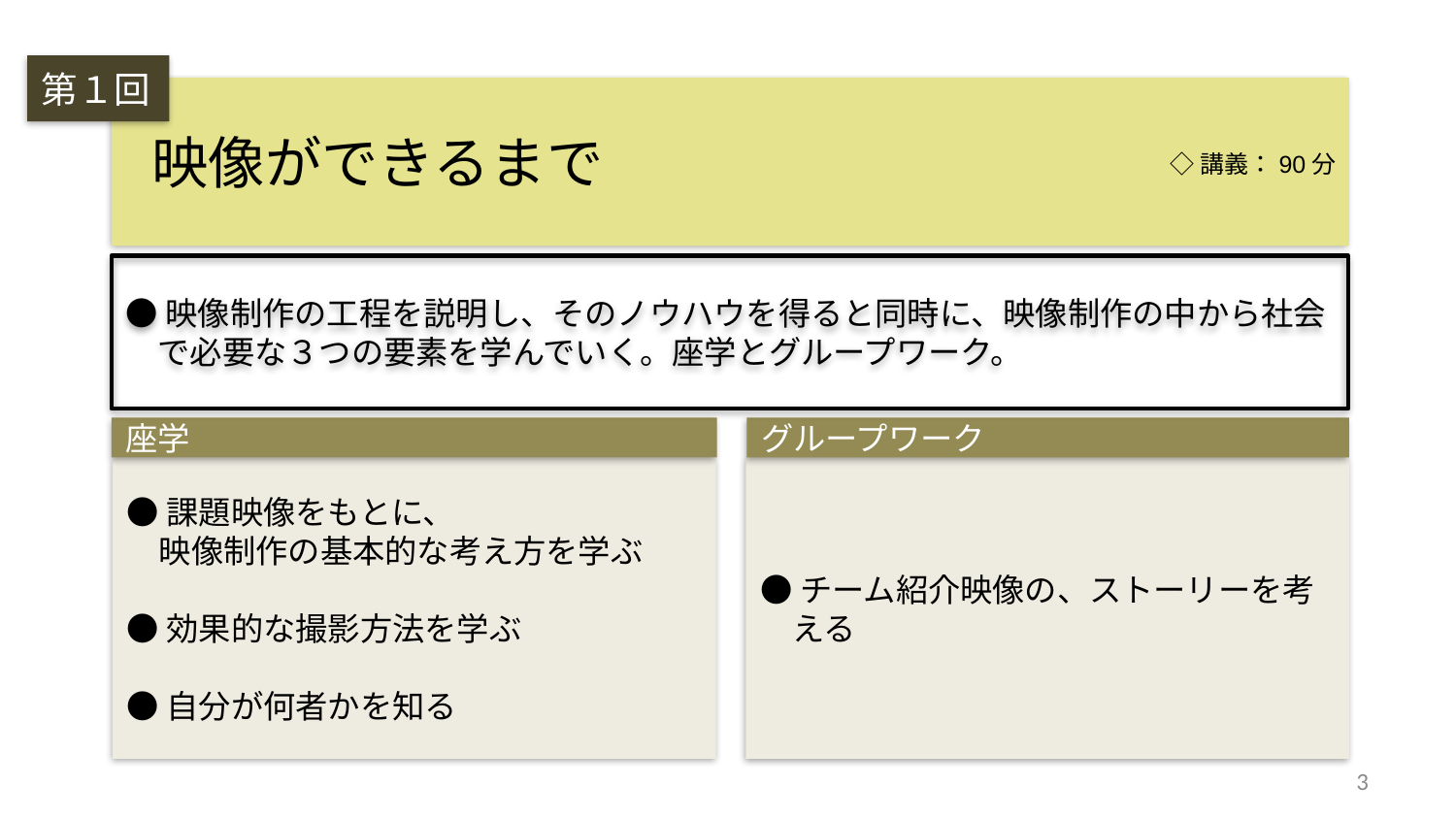

第１回
 映像ができるまで
◇講義：90分
●映像制作の工程を説明し、そのノウハウを得ると同時に、映像制作の中から社会
　で必要な３つの要素を学んでいく。座学とグループワーク。
座学
グループワーク
●チーム紹介映像の、ストーリーを考
　える
●課題映像をもとに、
　映像制作の基本的な考え方を学ぶ

●効果的な撮影方法を学ぶ

●自分が何者かを知る
3